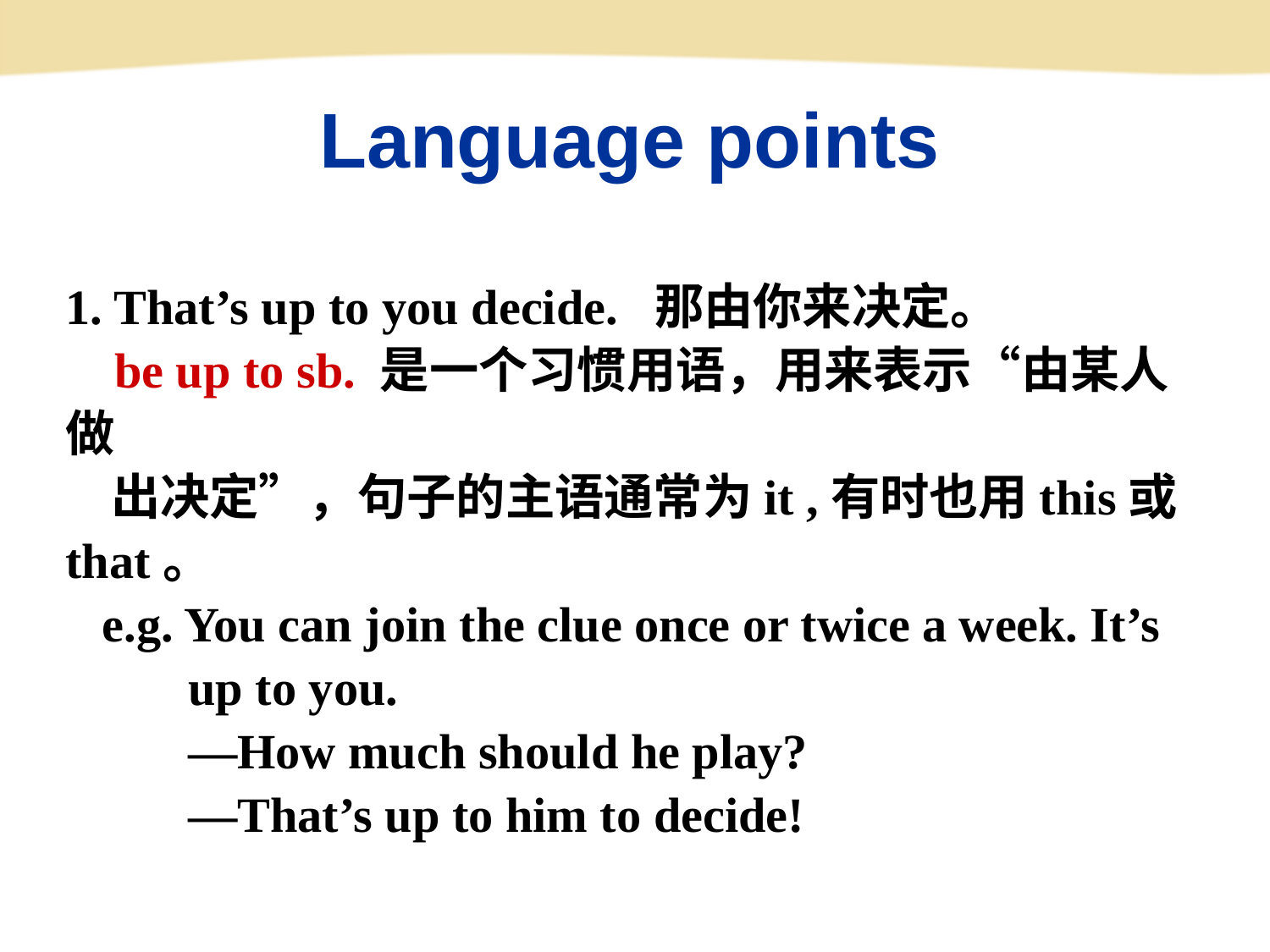

Language points
1. That’s up to you decide.  那由你来决定。
    be up to sb. 是一个习惯用语，用来表示“由某人做
   出决定”，句子的主语通常为it ,有时也用this或that。
   e.g. You can join the clue once or twice a week. It’s
          up to you.
          —How much should he play?
          —That’s up to him to decide!